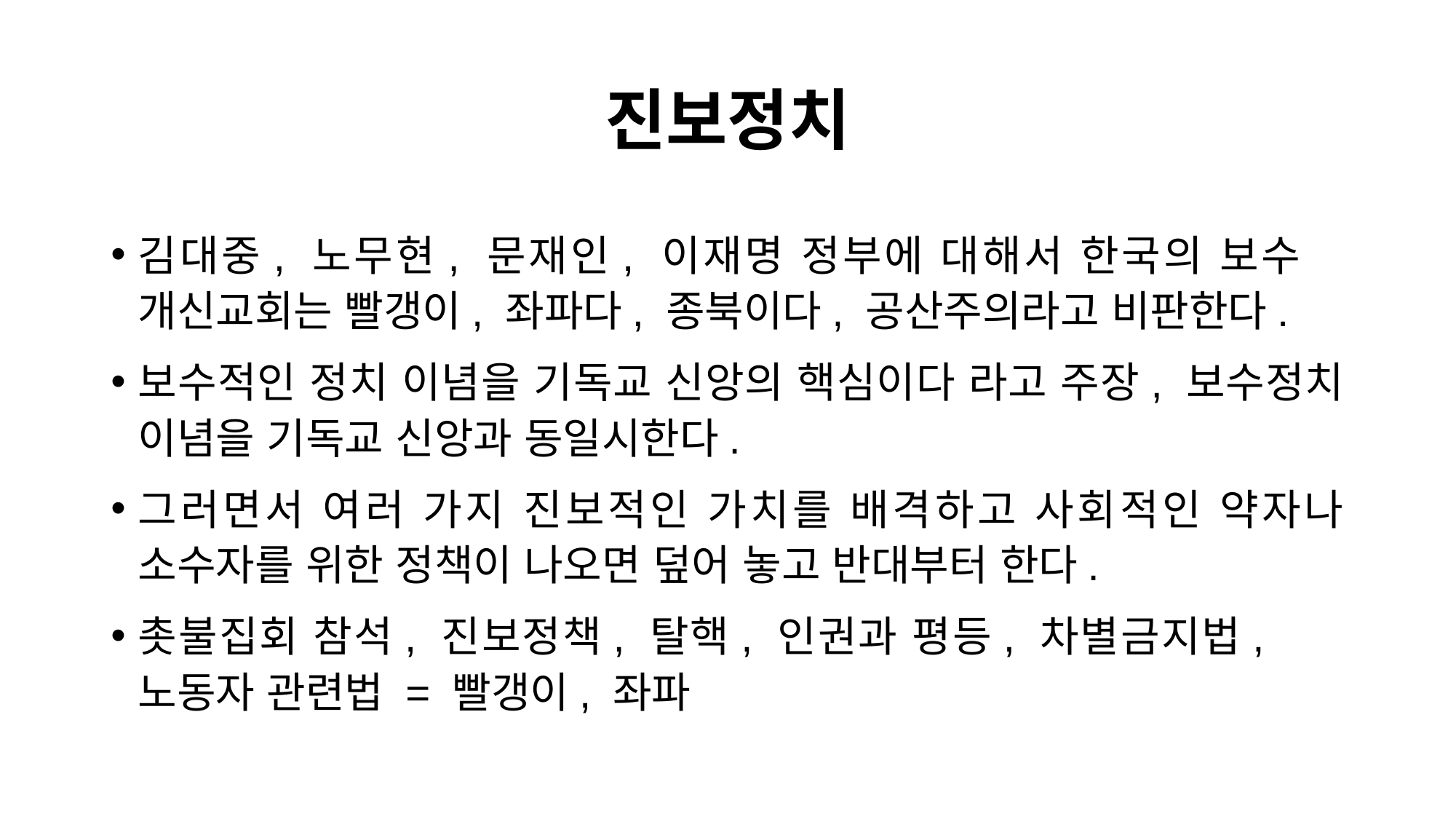

# 진보정치
김대중, 노무현, 문재인, 이재명 정부에 대해서 한국의 보수    개신교회는 빨갱이, 좌파다, 종북이다, 공산주의라고 비판한다.
보수적인 정치 이념을 기독교 신앙의 핵심이다 라고 주장, 보수정치 이념을 기독교 신앙과 동일시한다.
그러면서 여러 가지 진보적인 가치를 배격하고 사회적인 약자나 소수자를 위한 정책이 나오면 덮어 놓고 반대부터 한다.
촛불집회 참석, 진보정책, 탈핵, 인권과 평등, 차별금지법,       노동자 관련법 = 빨갱이, 좌파